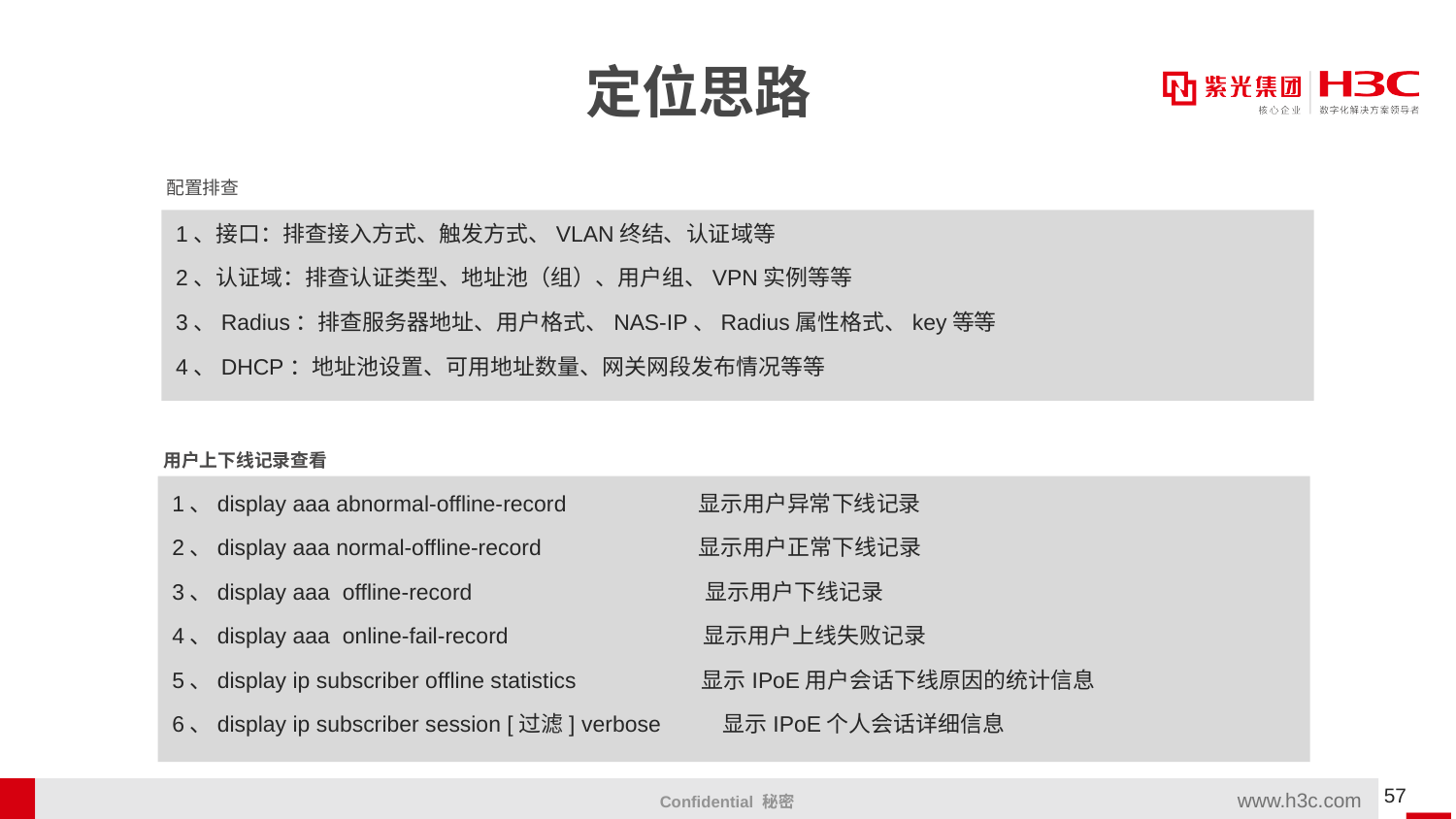

# 定位思路

配置排查
1、接口：排查接入方式、触发方式、VLAN终结、认证域等
2、认证域：排查认证类型、地址池（组）、用户组、VPN实例等等
3、Radius：排查服务器地址、用户格式、NAS-IP、Radius属性格式、key等等
4、DHCP：地址池设置、可用地址数量、网关网段发布情况等等
用户上下线记录查看
1、display aaa abnormal-offline-record                    显示用户异常下线记录
2、display aaa normal-offline-record                        显示用户正常下线记录
3、display aaa  offline-record                                    显示用户下线记录
4、display aaa  online-fail-record                              显示用户上线失败记录
5、display ip subscriber offline statistics                   显示IPoE用户会话下线原因的统计信息
6、display ip subscriber session [过滤] verbose         显示IPoE个人会话详细信息